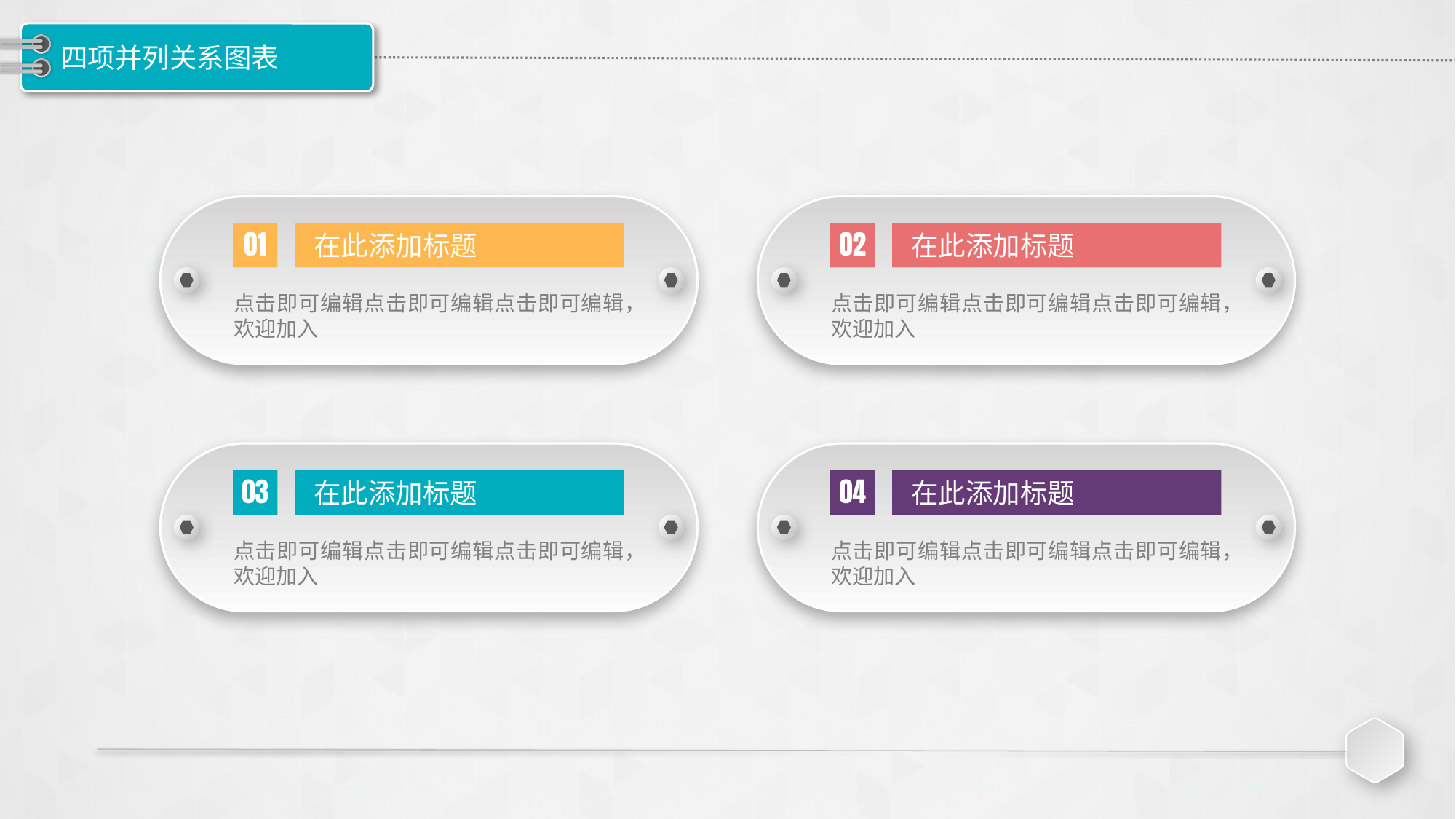

# 四项并列关系图表

01
在此添加标题

点击即可编辑点击即可编辑点击即可编辑，欢迎加入

02
在此添加标题

点击即可编辑点击即可编辑点击即可编辑，欢迎加入

03
在此添加标题

点击即可编辑点击即可编辑点击即可编辑，欢迎加入

04
在此添加标题

点击即可编辑点击即可编辑点击即可编辑，欢迎加入
25